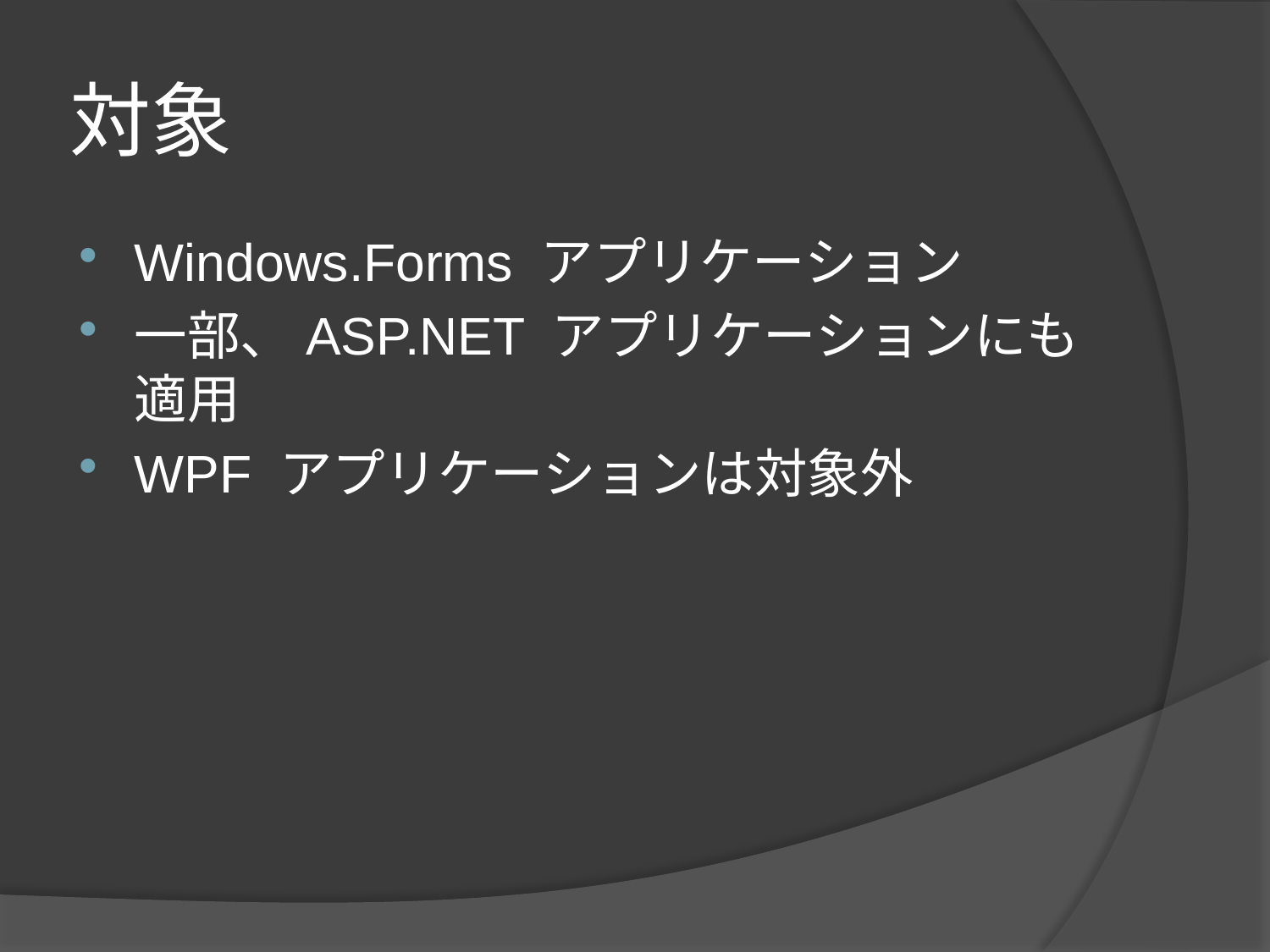

# 対象
Windows.Forms アプリケーション
一部、ASP.NET アプリケーションにも適用
WPF アプリケーションは対象外